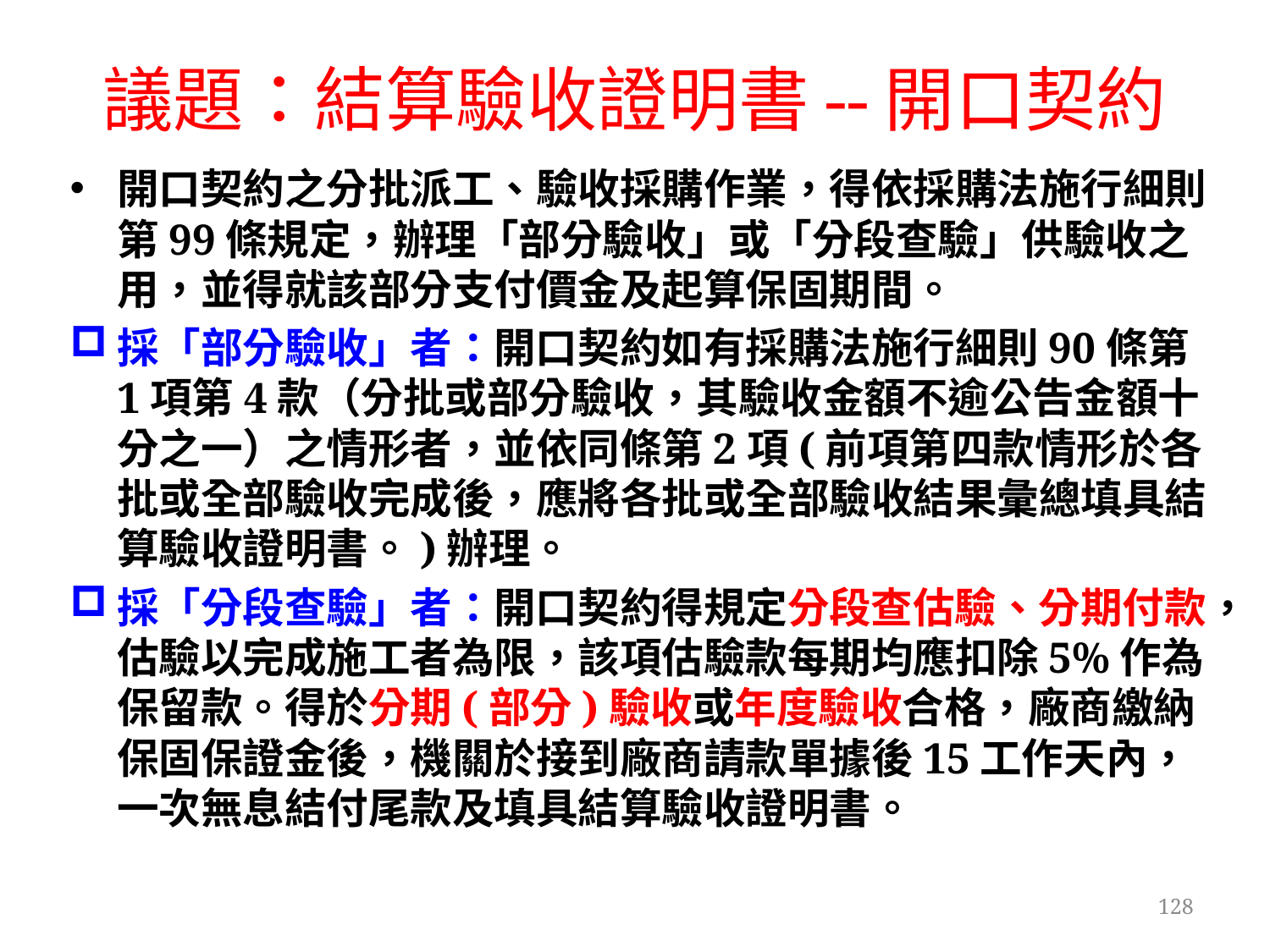

# 議題：結算驗收證明書--開口契約
開口契約之分批派工、驗收採購作業，得依採購法施行細則第99條規定，辦理「部分驗收」或「分段查驗」供驗收之用，並得就該部分支付價金及起算保固期間。
採「部分驗收」者：開口契約如有採購法施行細則90條第1項第4款（分批或部分驗收，其驗收金額不逾公告金額十分之一）之情形者，並依同條第2項(前項第四款情形於各批或全部驗收完成後，應將各批或全部驗收結果彙總填具結算驗收證明書。)辦理。
採「分段查驗」者：開口契約得規定分段查估驗、分期付款，估驗以完成施工者為限，該項估驗款每期均應扣除5%作為保留款。得於分期(部分)驗收或年度驗收合格，廠商繳納保固保證金後，機關於接到廠商請款單據後15工作天內，一次無息結付尾款及填具結算驗收證明書。
128